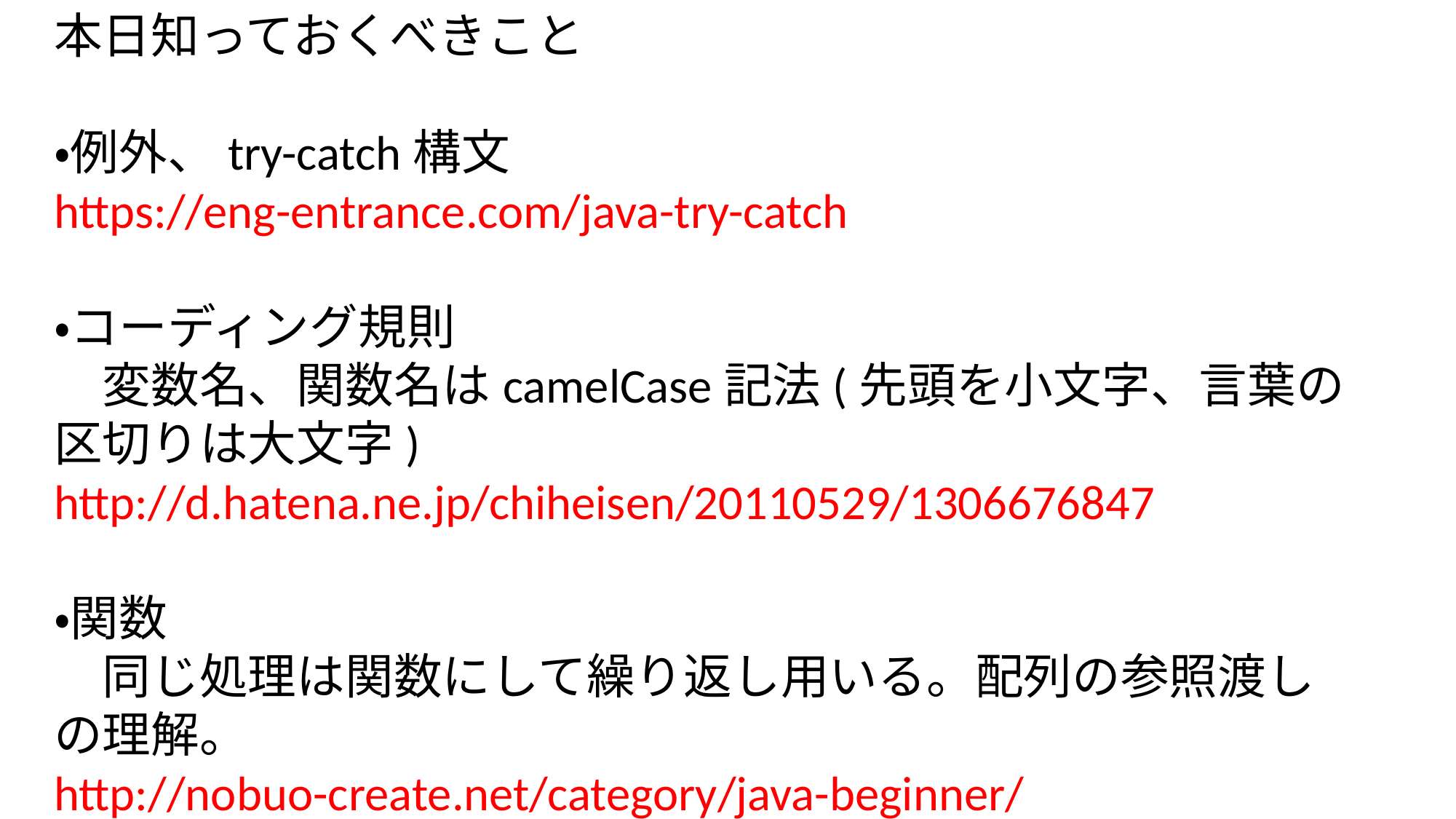

本日知っておくべきこと

・例外、try-catch構文
https://eng-entrance.com/java-try-catch

・コーディング規則
　変数名、関数名はcamelCase記法(先頭を小文字、言葉の区切りは大文字)
http://d.hatena.ne.jp/chiheisen/20110529/1306676847

・関数
　同じ処理は関数にして繰り返し用いる。配列の参照渡しの理解。
http://nobuo-create.net/category/java-beginner/